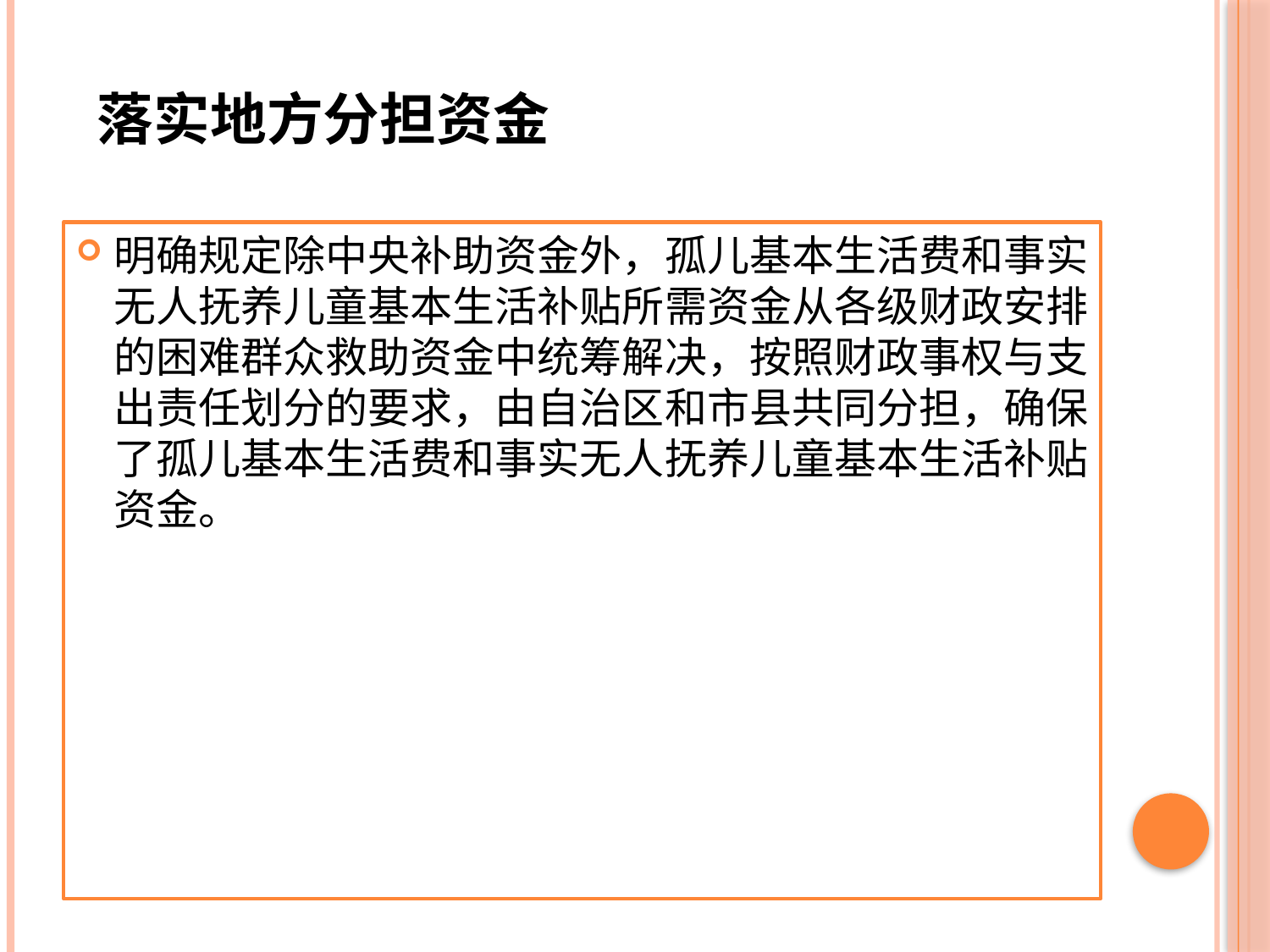

#
落实地方分担资金
明确规定除中央补助资金外，孤儿基本生活费和事实无人抚养儿童基本生活补贴所需资金从各级财政安排的困难群众救助资金中统筹解决，按照财政事权与支出责任划分的要求，由自治区和市县共同分担，确保了孤儿基本生活费和事实无人抚养儿童基本生活补贴资金。